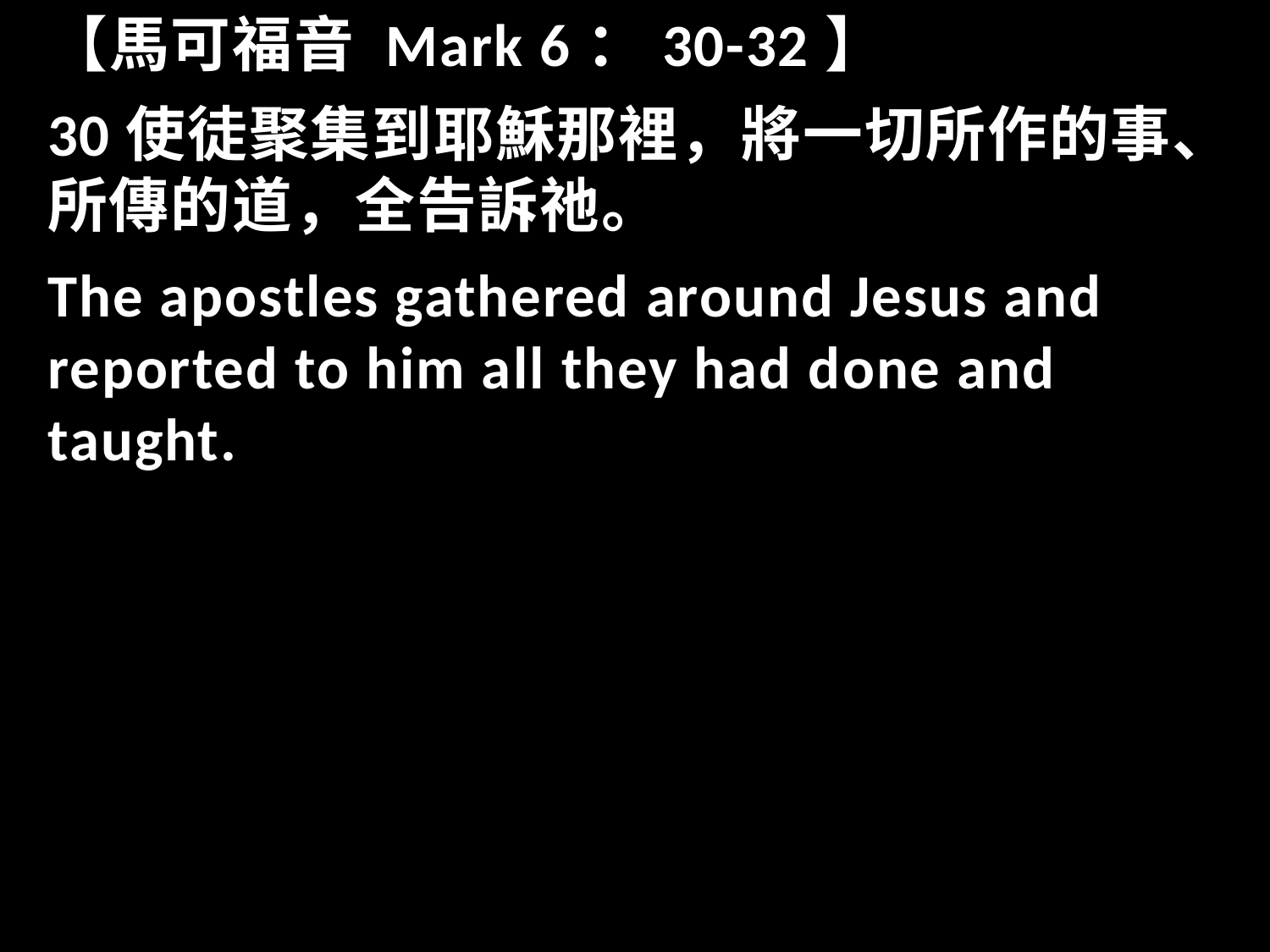

【馬可福音 Mark 6：30-32】
30使徒聚集到耶穌那裡，將一切所作的事、所傳的道，全告訴祂。
The apostles gathered around Jesus and reported to him all they had done and taught.